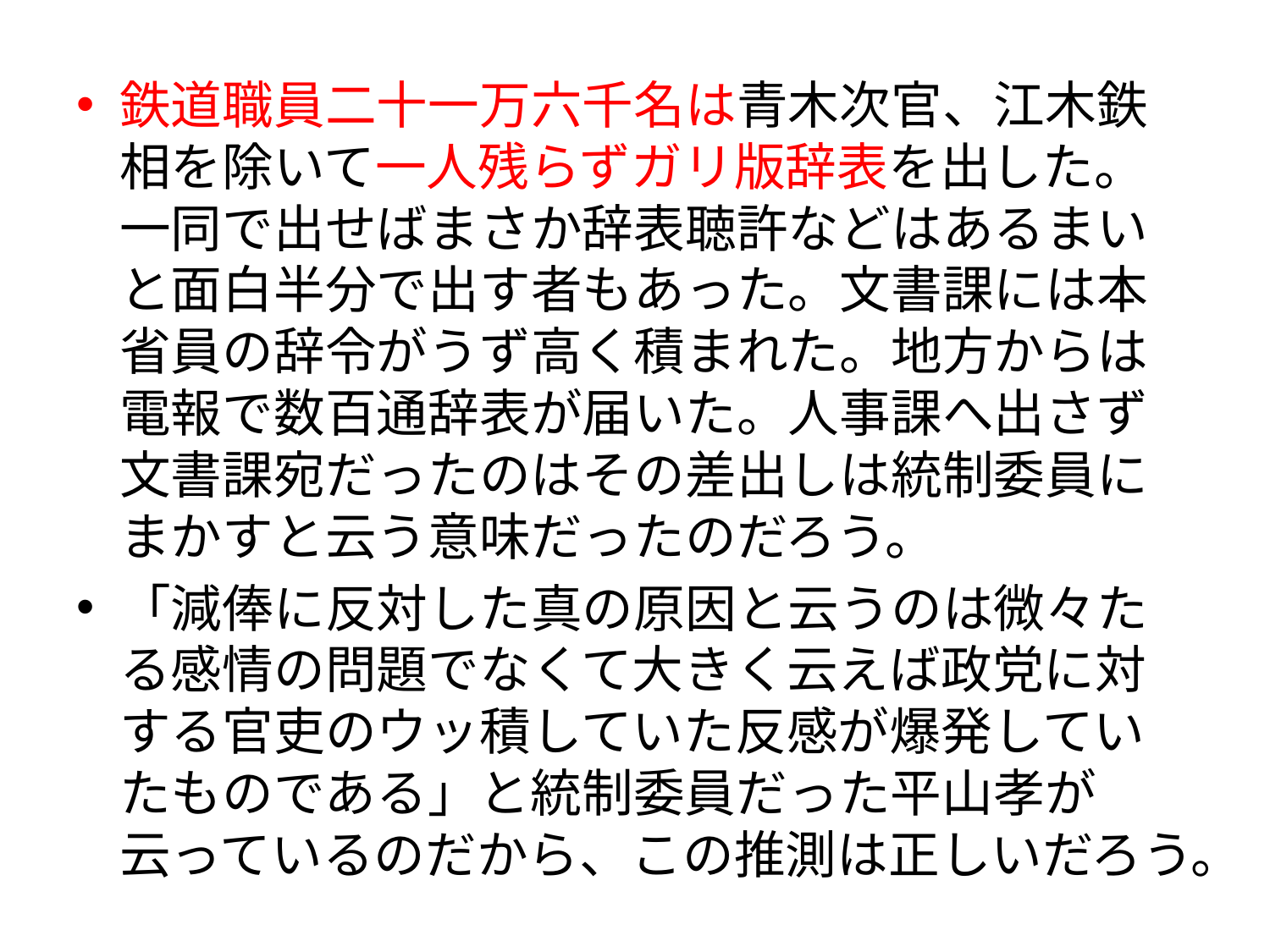

鉄道職員二十一万六千名は青木次官、江木鉄相を除いて一人残らずガリ版辞表を出した。一同で出せばまさか辞表聴許などはあるまいと面白半分で出す者もあった。文書課には本省員の辞令がうず高く積まれた。地方からは電報で数百通辞表が届いた。人事課へ出さず文書課宛だったのはその差出しは統制委員にまかすと云う意味だったのだろう。
「減俸に反対した真の原因と云うのは微々たる感情の問題でなくて大きく云えば政党に対する官吏のウッ積していた反感が爆発していたものである」と統制委員だった平山孝が云っているのだから、この推測は正しいだろう。